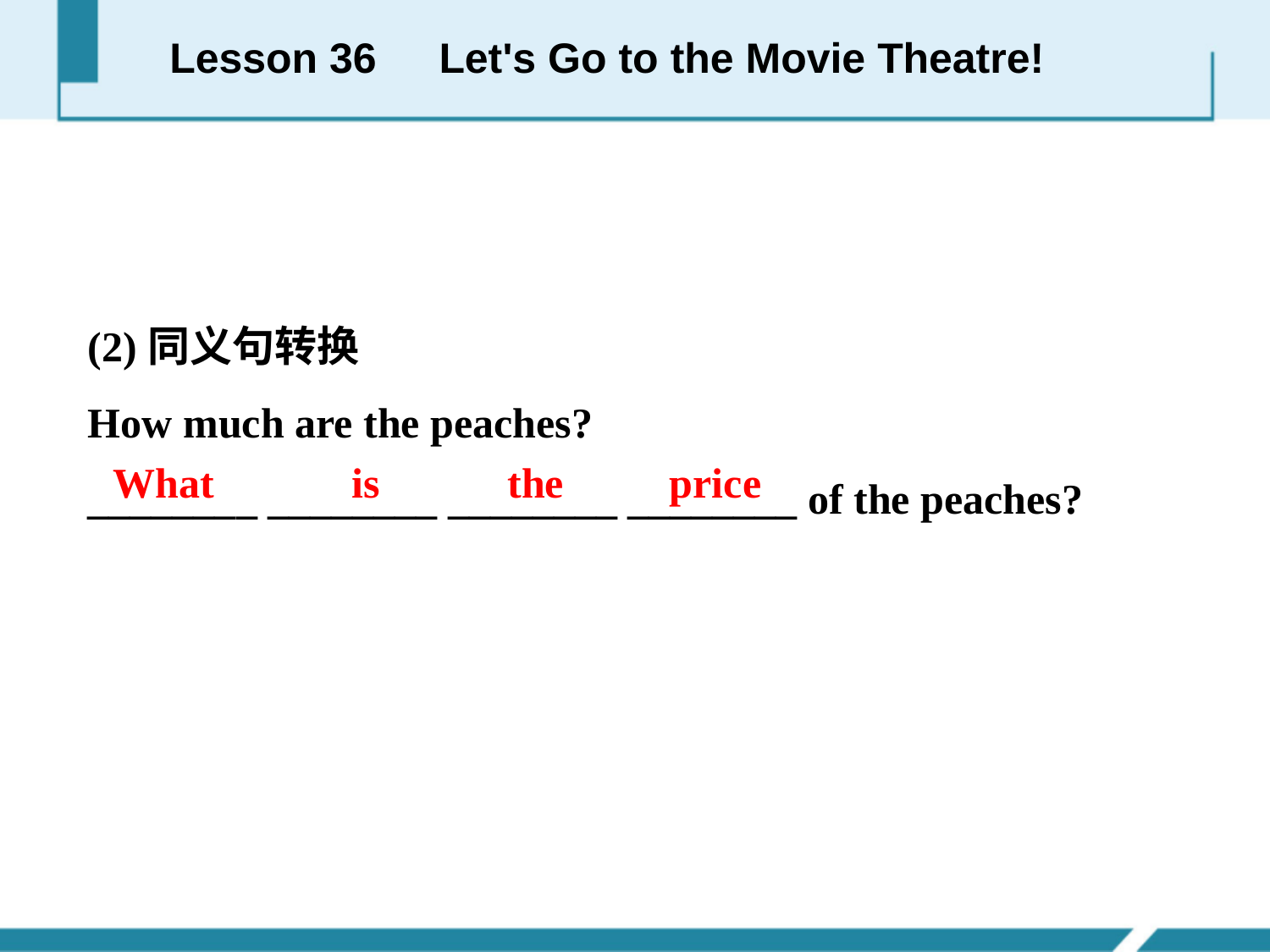

Lesson 36　Let's Go to the Movie Theatre!
(2)同义句转换
How much are the peaches?
________ ________ ________ ________ of the peaches?
What             is            the          price